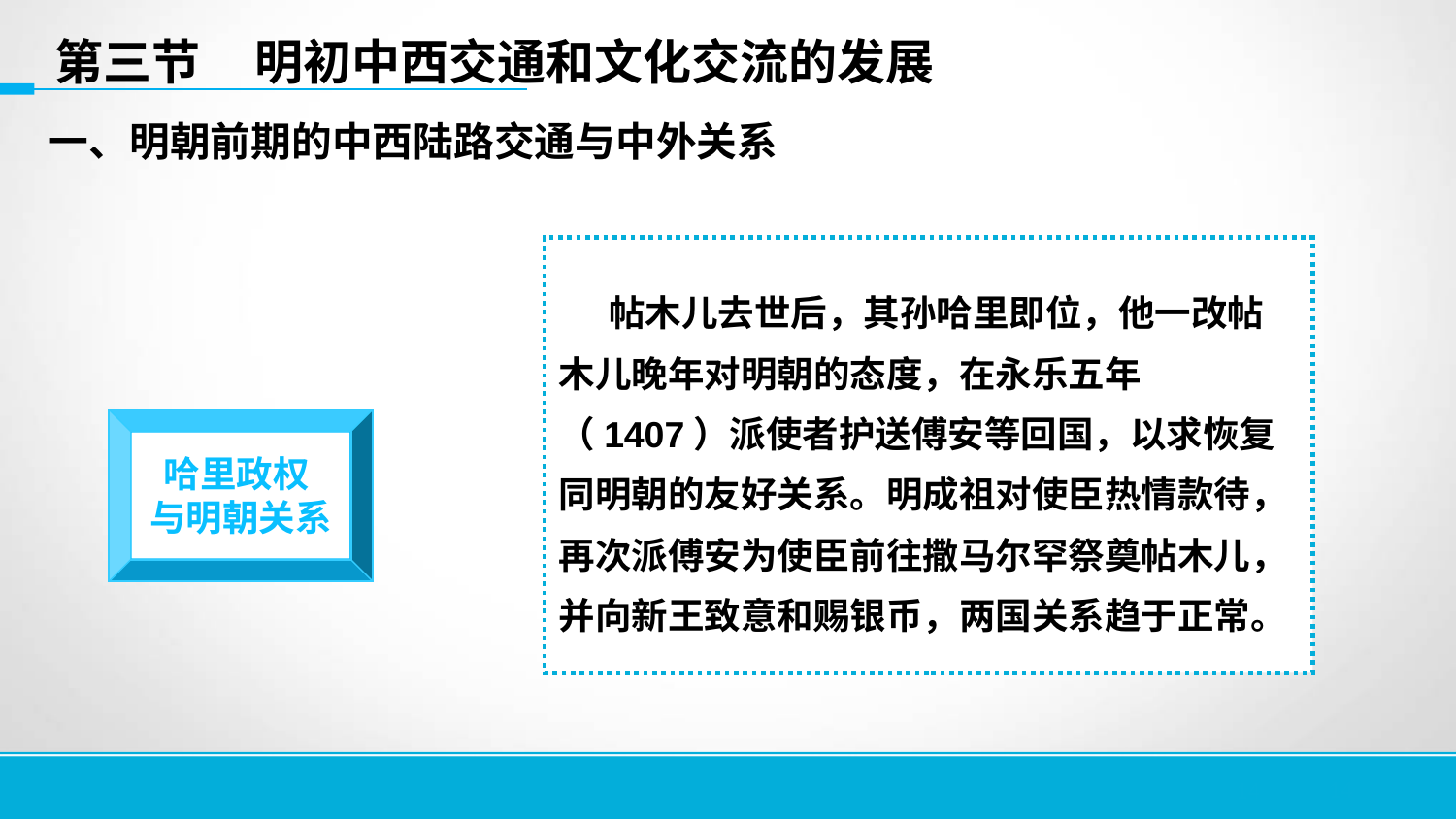

第三节     明初中西交通和文化交流的发展

一、明朝前期的中西陆路交通与中外关系
     帖木儿去世后，其孙哈里即位，他一改帖木儿晚年对明朝的态度，在永乐五年（1407）派使者护送傅安等回国，以求恢复同明朝的友好关系。明成祖对使臣热情款待，再次派傅安为使臣前往撒马尔罕祭奠帖木儿，并向新王致意和赐银币，两国关系趋于正常。

哈里政权
与明朝关系
14
14